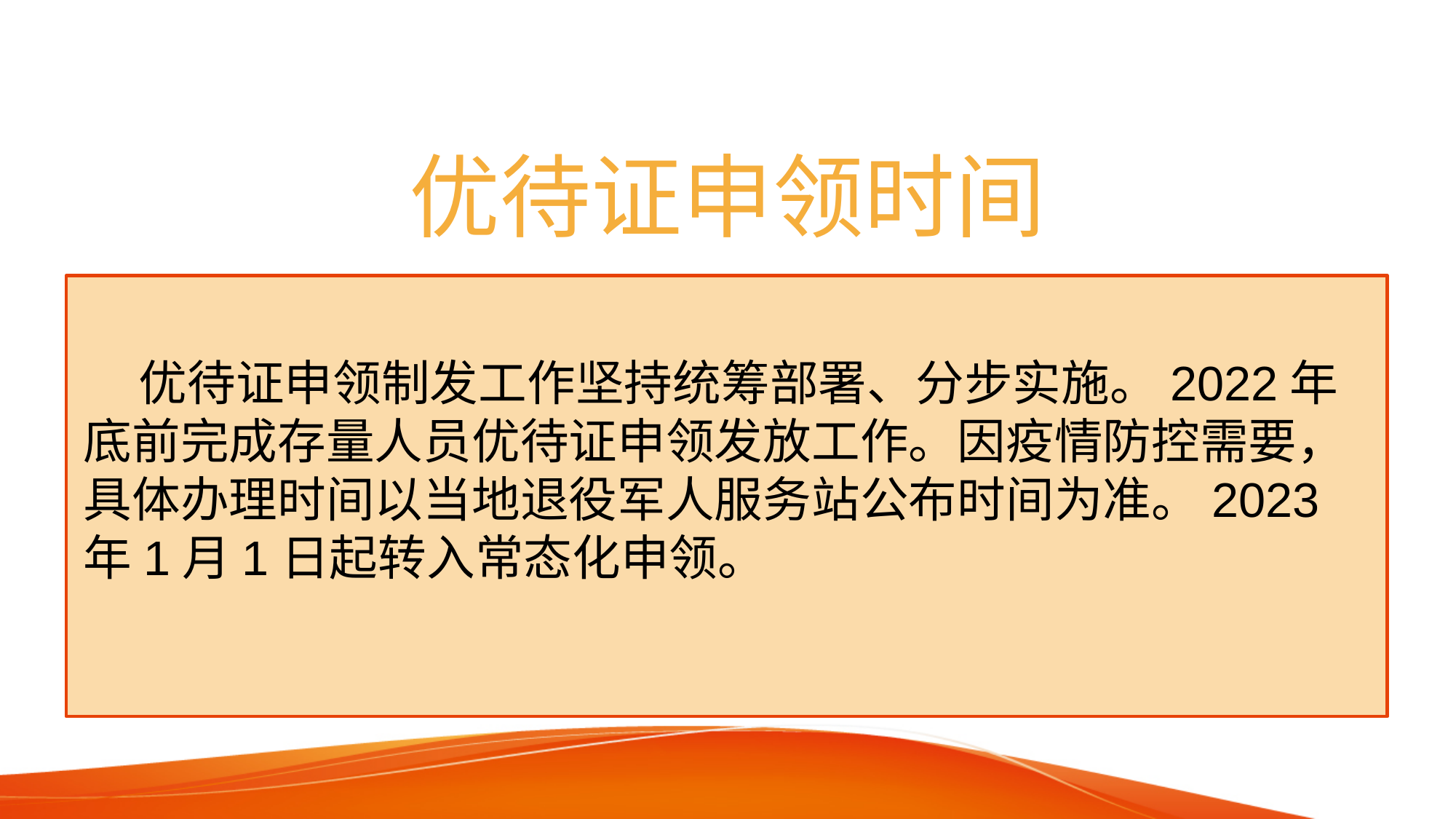

优待证申领时间

    优待证申领制发工作坚持统筹部署、分步实施。2022年底前完成存量人员优待证申领发放工作。因疫情防控需要，具体办理时间以当地退役军人服务站公布时间为准。2023年1月1日起转入常态化申领。